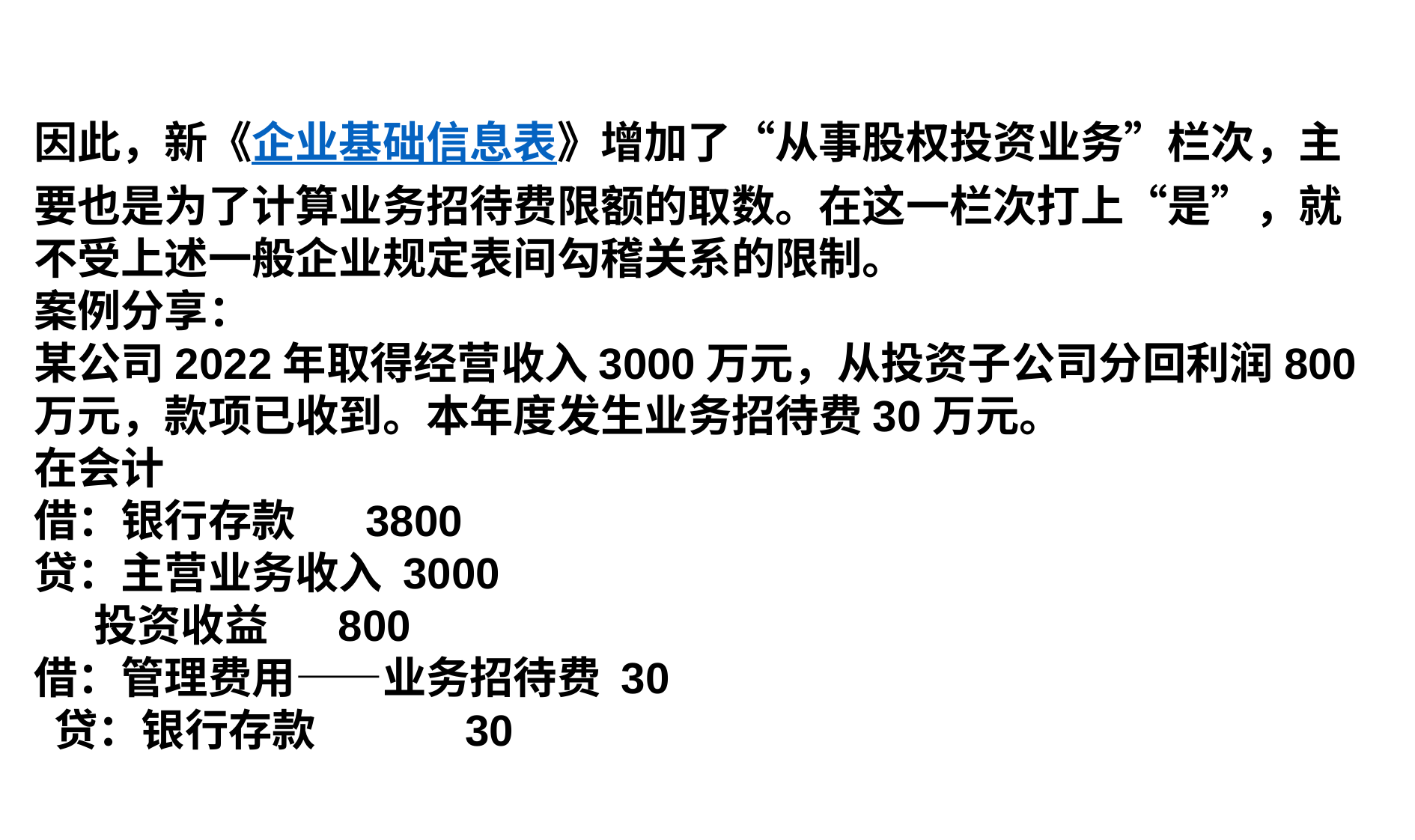

因此，新《企业基础信息表》增加了“从事股权投资业务”栏次，主要也是为了计算业务招待费限额的取数。在这一栏次打上“是”，就不受上述一般企业规定表间勾稽关系的限制。
案例分享：
某公司2022年取得经营收入3000万元，从投资子公司分回利润800万元，款项已收到。本年度发生业务招待费30万元。
在会计
借：银行存款      3800
贷：主营业务收入 3000
     投资收益      800
借：管理费用――业务招待费 30
 贷：银行存款              30